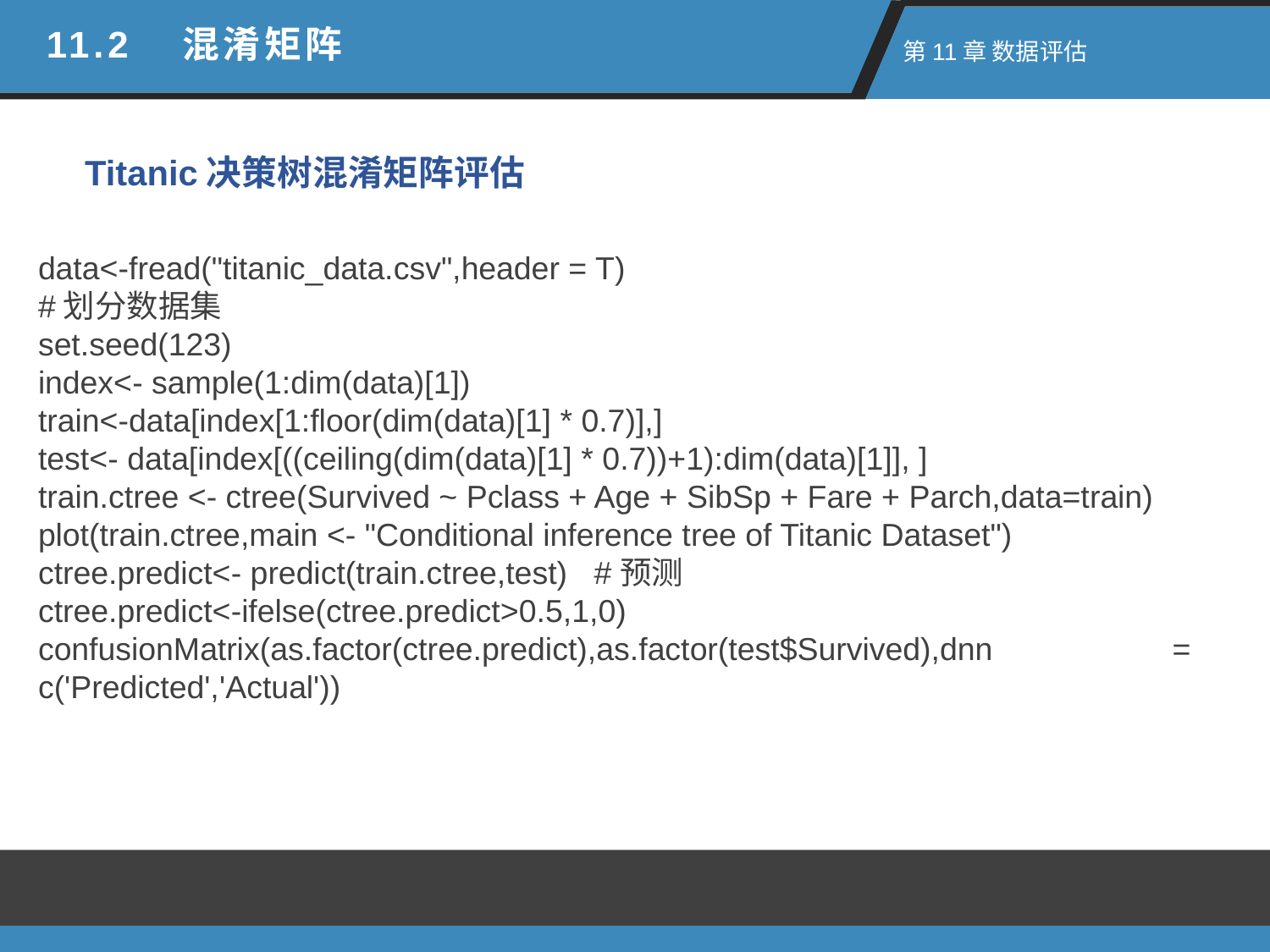

11.2　混淆矩阵
  第11章 数据评估
Titanic决策树混淆矩阵评估
data<-fread("titanic_data.csv",header = T)
#划分数据集
set.seed(123)
index<- sample(1:dim(data)[1])
train<-data[index[1:floor(dim(data)[1] * 0.7)],]
test<- data[index[((ceiling(dim(data)[1] * 0.7))+1):dim(data)[1]], ]
train.ctree <- ctree(Survived ~ Pclass + Age + SibSp + Fare + Parch,data=train)
plot(train.ctree,main <- "Conditional inference tree of Titanic Dataset")
ctree.predict<- predict(train.ctree,test)   #预测
ctree.predict<-ifelse(ctree.predict>0.5,1,0)
confusionMatrix(as.factor(ctree.predict),as.factor(test$Survived),dnn = c('Predicted','Actual'))